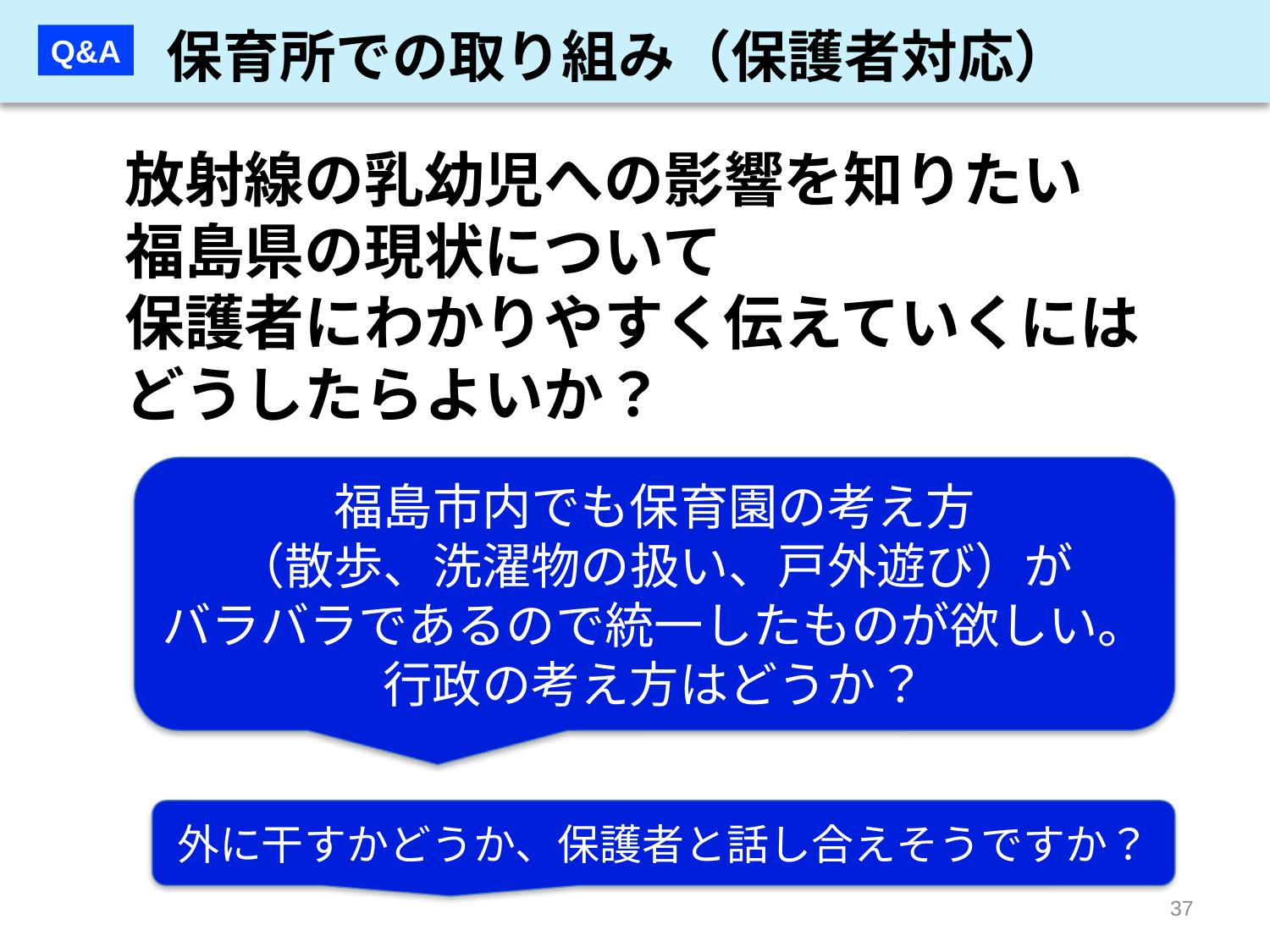

保育所での取り組み（保護者対応）
Q&A
# 放射線の乳幼児への影響を知りたい 福島県の現状について 保護者にわかりやすく伝えていくには どうしたらよいか？
福島市内でも保育園の考え方
（散歩、洗濯物の扱い、戸外遊び）が
バラバラであるので統一したものが欲しい。
行政の考え方はどうか？
外に干すかどうか、保護者と話し合えそうですか？
37